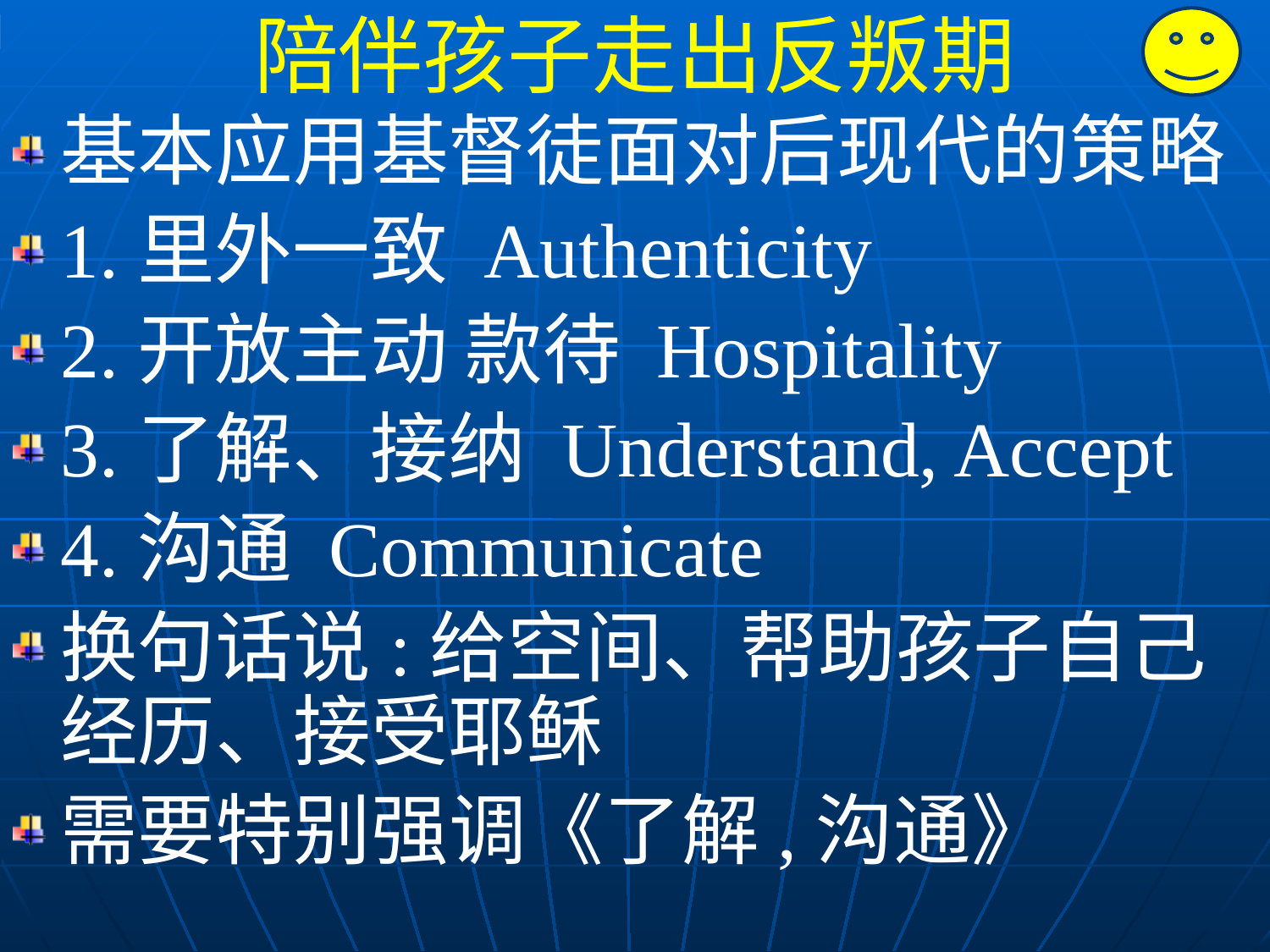

陪伴孩子走出反叛期

基本应用基督徒面对后现代的策略
1.里外一致 Authenticity
2.开放主动 款待 Hospitality
3.了解、接纳 Understand, Accept
4.沟通 Communicate
换句话说:给空间、帮助孩子自己经历、接受耶稣
需要特别强调《了解,沟通》